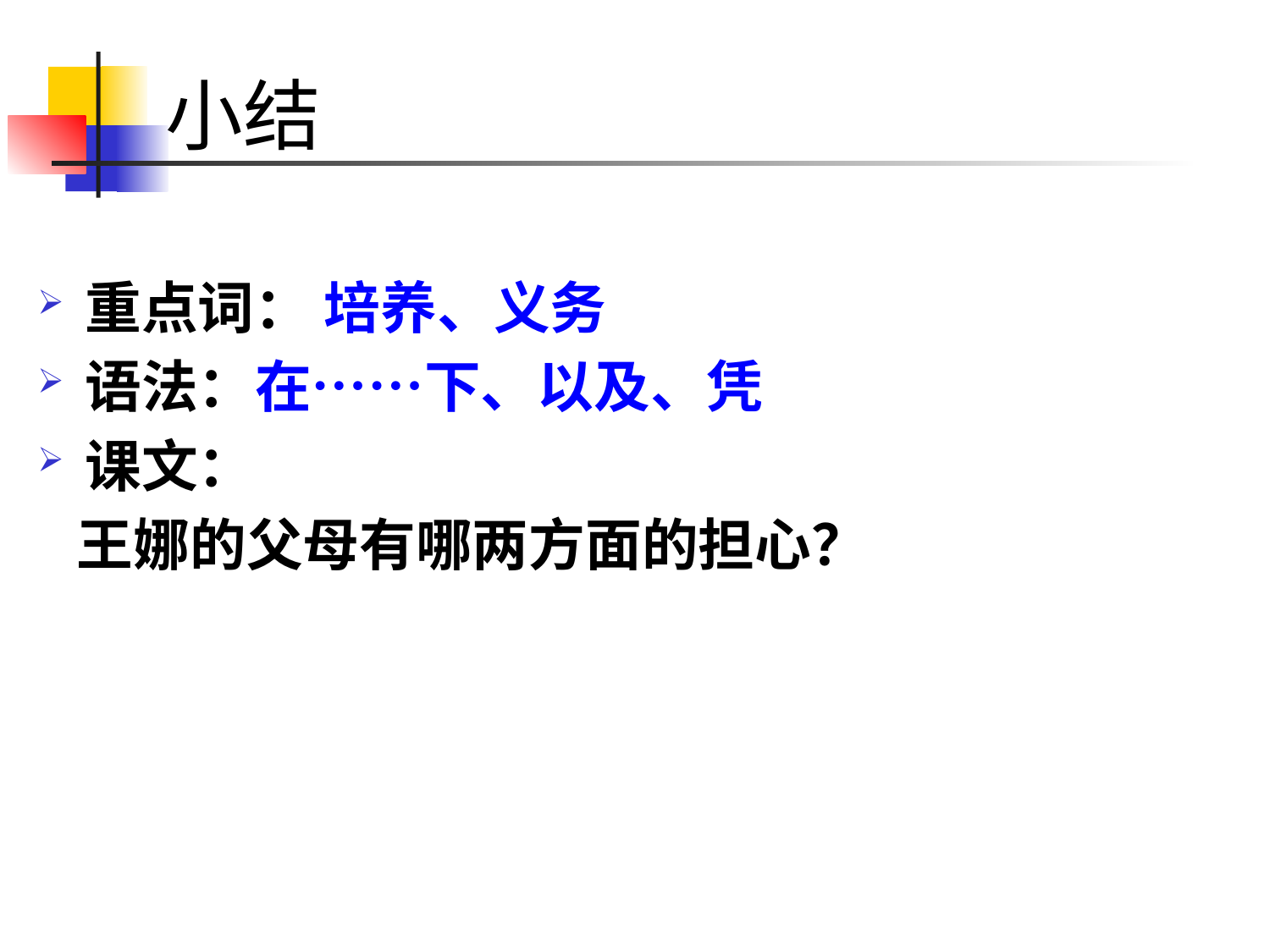

# 小结
重点词： 培养、义务
语法：在……下、以及、凭
课文：
  王娜的父母有哪两方面的担心？